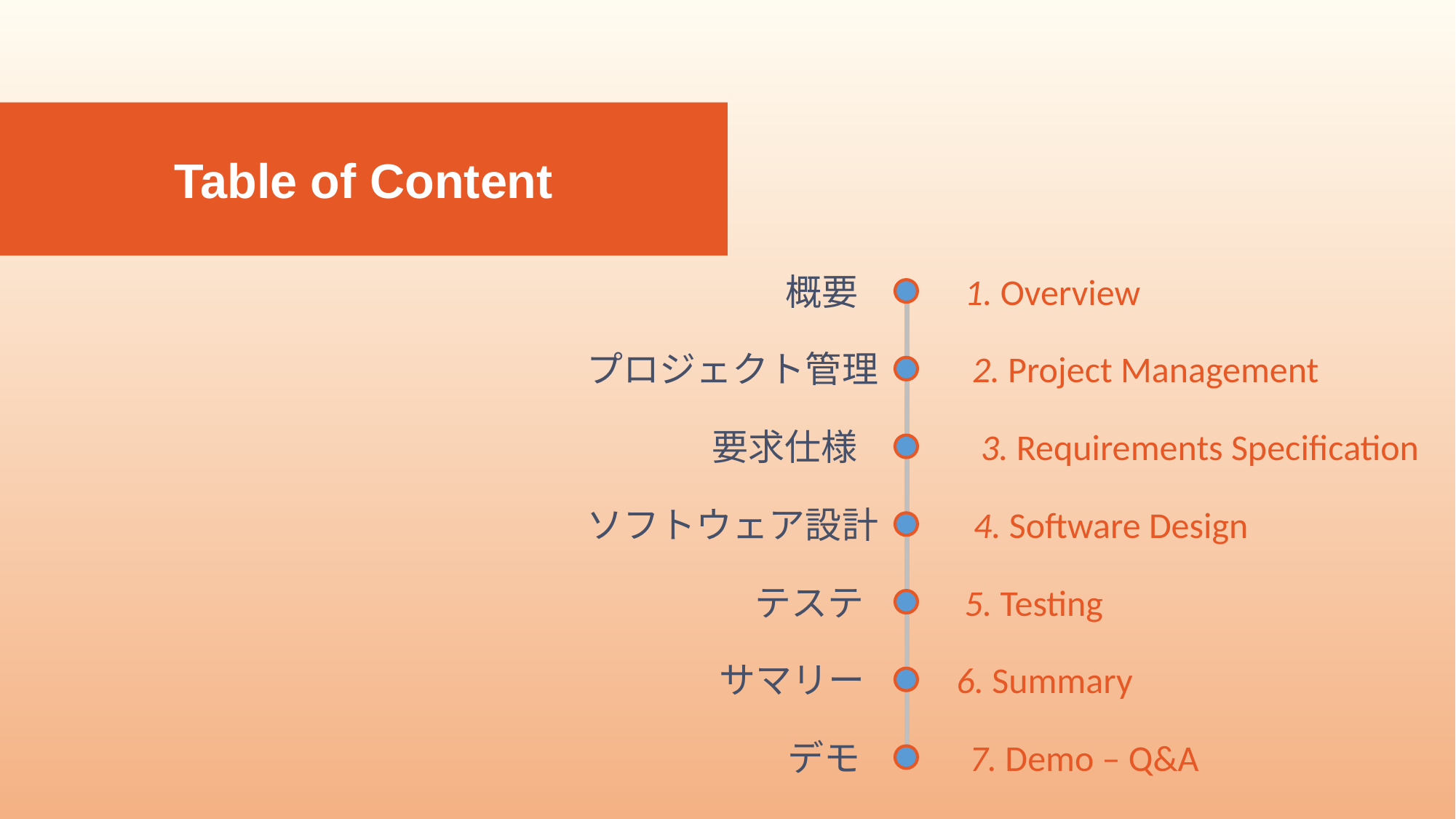

Table of Content
概要
プロジェクト管理
要求仕様
ソフトウェア設計
テステ
サマリー
デモ
1. Overview
2. Project Management
3. Requirements Specification
4. Software Design
5. Testing
6. Summary
7. Demo – Q&A